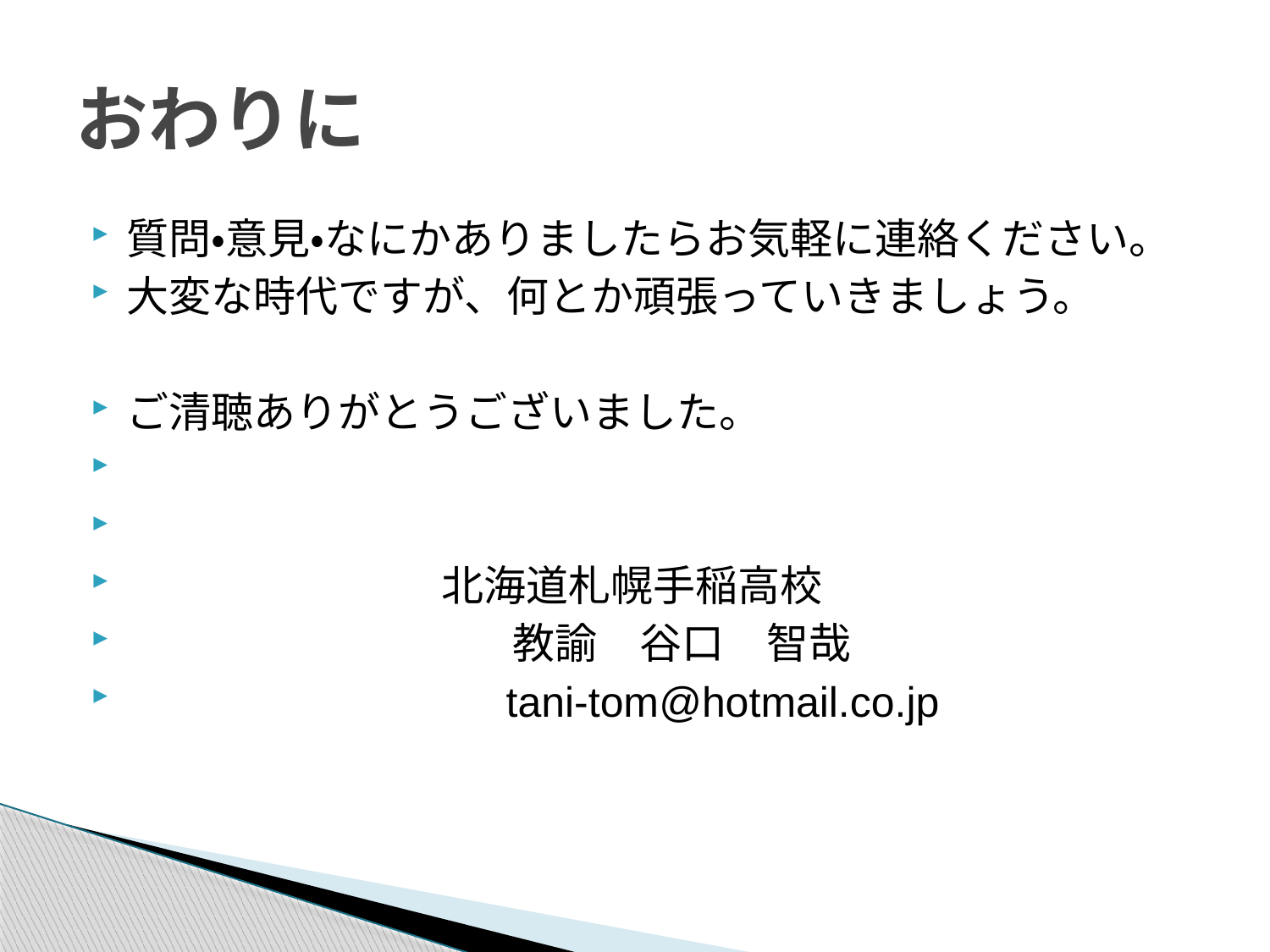

# おわりに
質問・意見・なにかありましたらお気軽に連絡ください。
大変な時代ですが、何とか頑張っていきましょう。

ご清聴ありがとうございました。

                                北海道札幌手稲高校
                                   　教諭　谷口　智哉
                                tani-tom@hotmail.co.jp